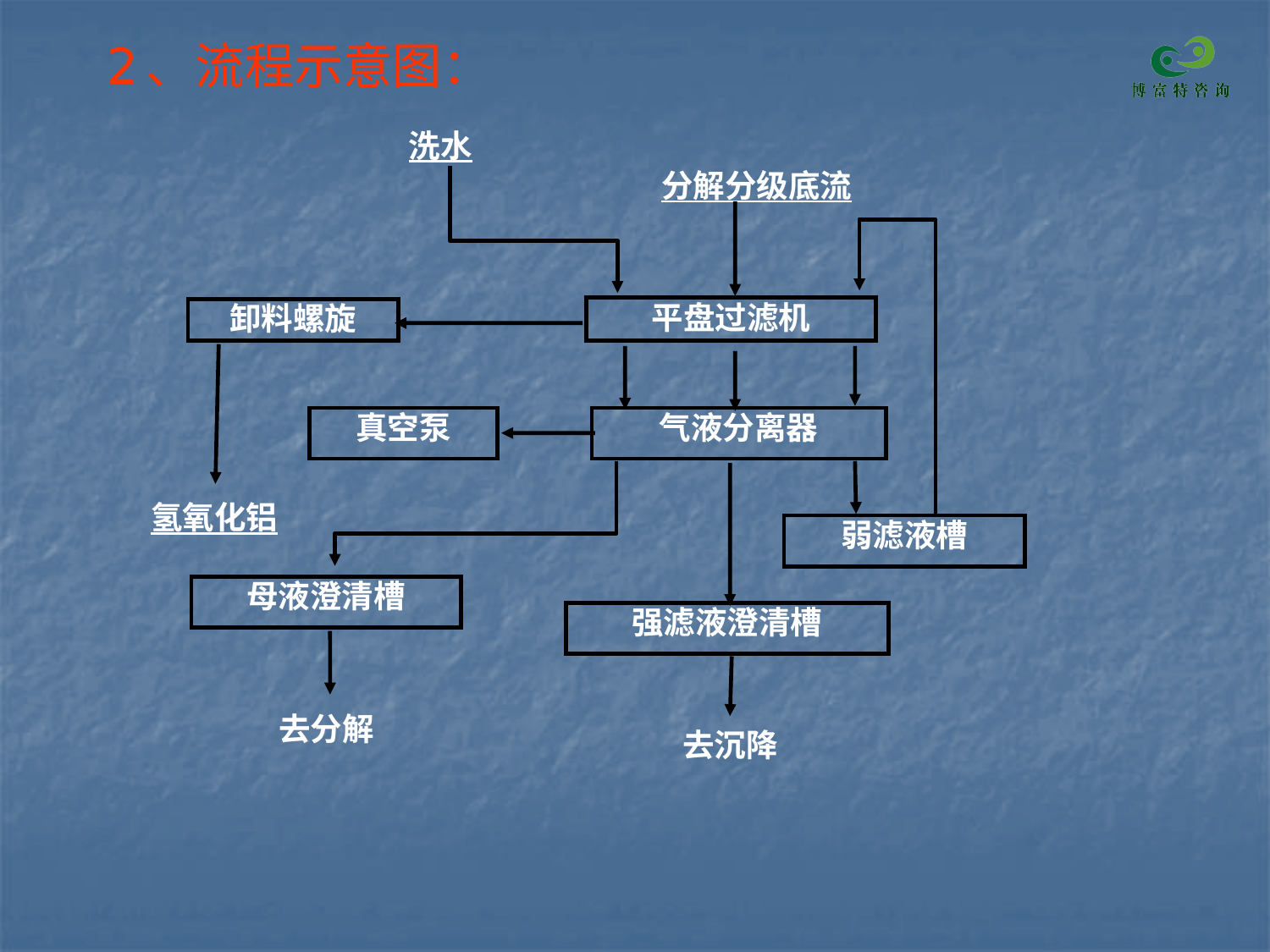

2、流程示意图：
洗水
分解分级底流

平盘过滤机
卸料螺旋

真空泵
气液分离器

氢氧化铝
弱滤液槽
母液澄清槽
强滤液澄清槽

去分解
去沉降